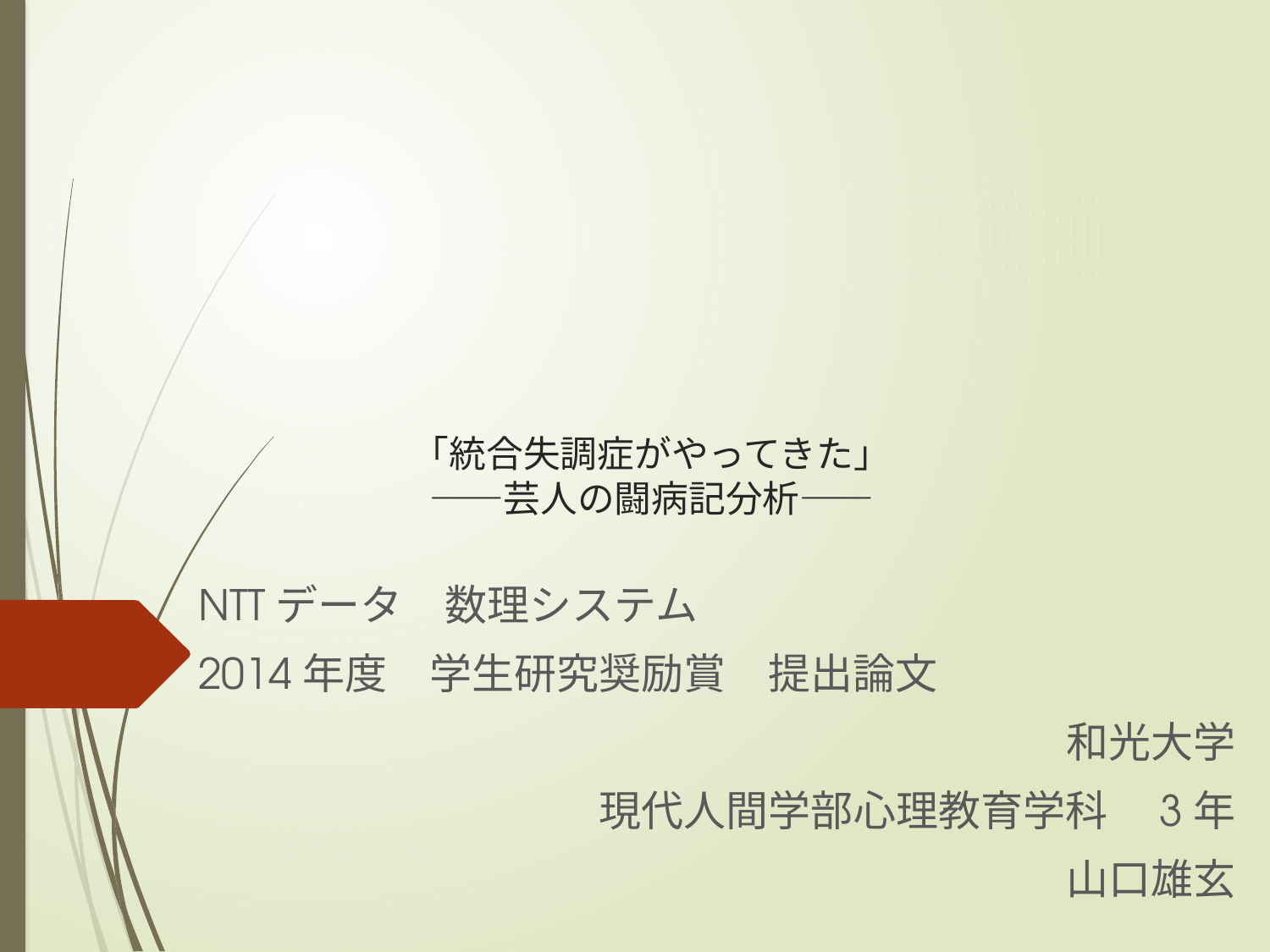

# 「統合失調症がやってきた」 ――芸人の闘病記分析――
NTTデータ　数理システム
2014年度　学生研究奨励賞　提出論文
和光大学
現代人間学部心理教育学科　3年
山口雄玄